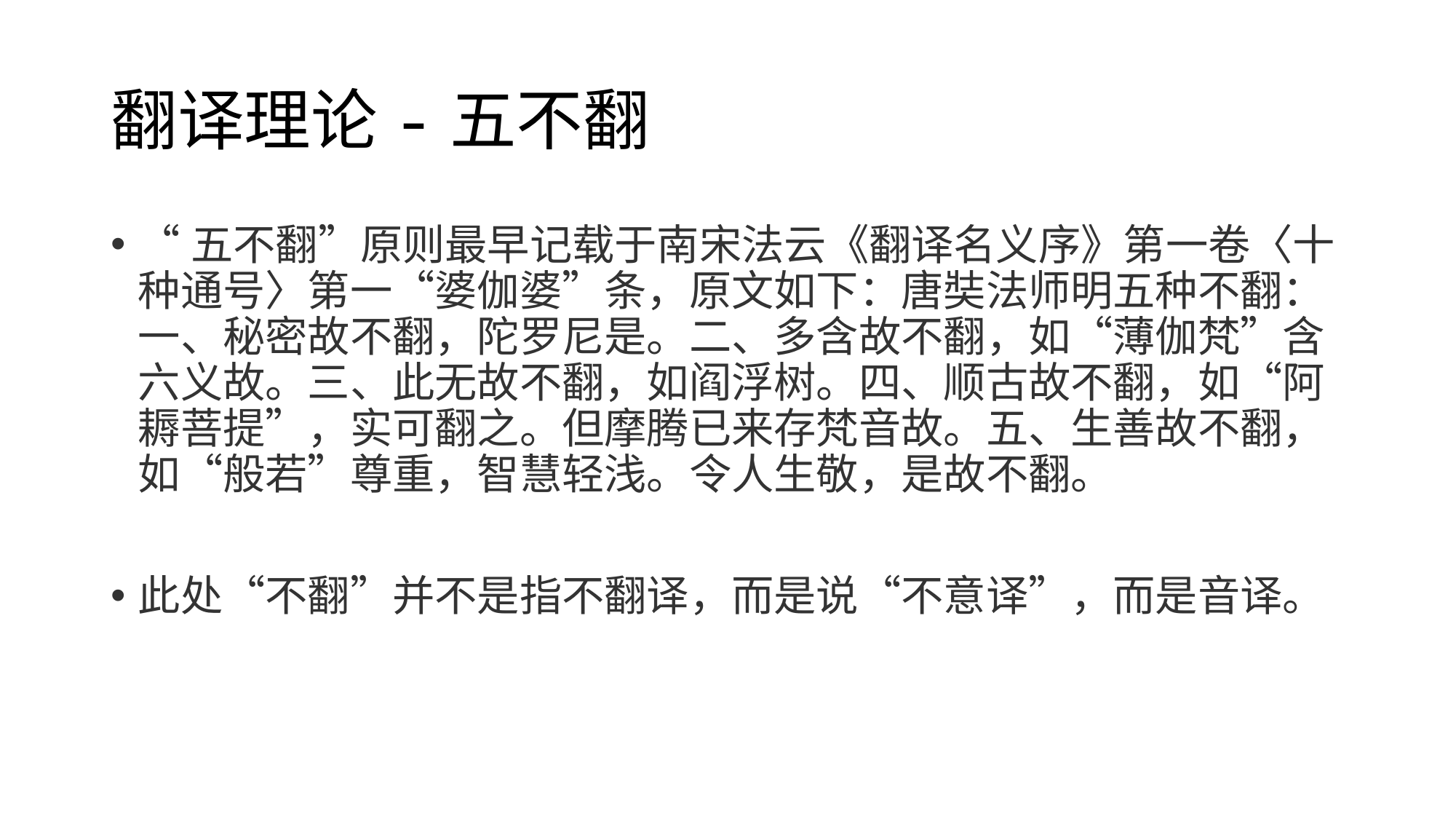

# 翻译理论-五不翻
“五不翻”原则最早记载于南宋法云《翻译名义序》第一卷〈十种通号〉第一“婆伽婆”条，原文如下：唐奘法师明五种不翻：一、秘密故不翻，陀罗尼是。二、多含故不翻，如“薄伽梵”含六义故。三、此无故不翻，如阎浮树。四、顺古故不翻，如“阿耨菩提”，实可翻之。但摩腾已来存梵音故。五、生善故不翻，如“般若”尊重，智慧轻浅。令人生敬，是故不翻。

此处“不翻”并不是指不翻译，而是说“不意译”，而是音译。